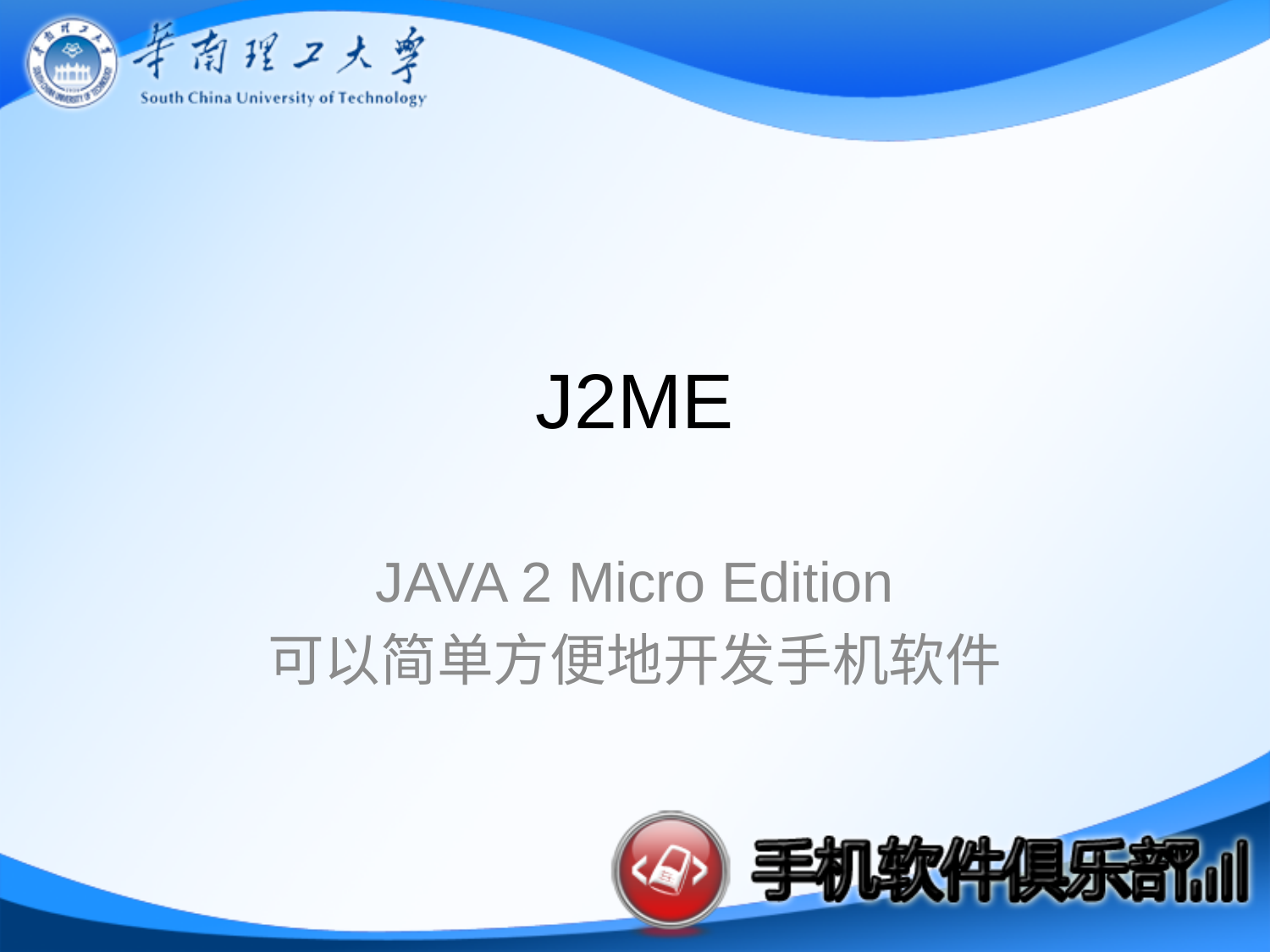

# J2ME
JAVA 2 Micro Edition
可以简单方便地开发手机软件